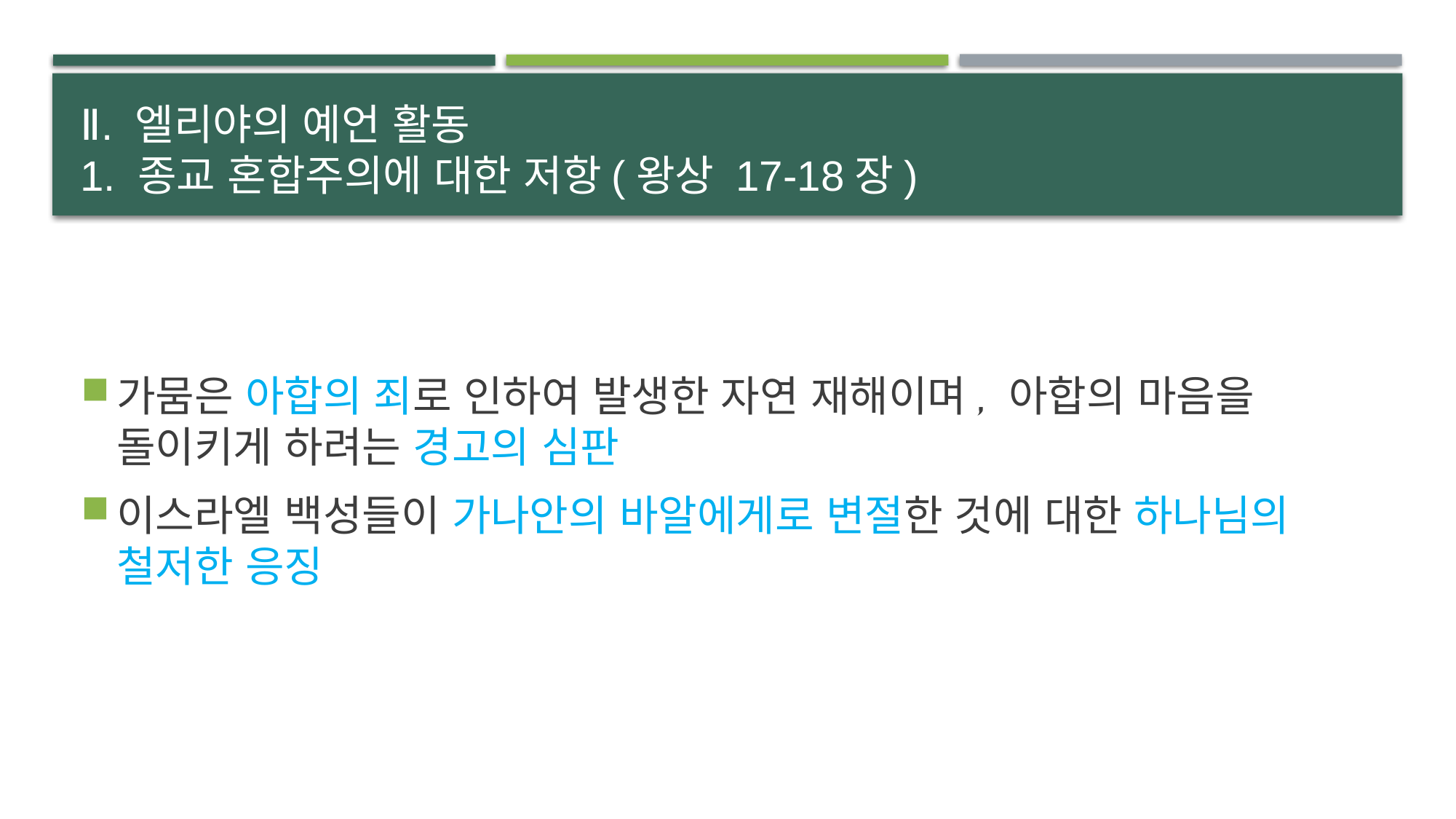

# Ⅱ. 엘리야의 예언 활동 1. 종교 혼합주의에 대한 저항(왕상 17-18장)
가뭄은 아합의 죄로 인하여 발생한 자연 재해이며, 아합의 마음을 돌이키게 하려는 경고의 심판
이스라엘 백성들이 가나안의 바알에게로 변절한 것에 대한 하나님의 철저한 응징